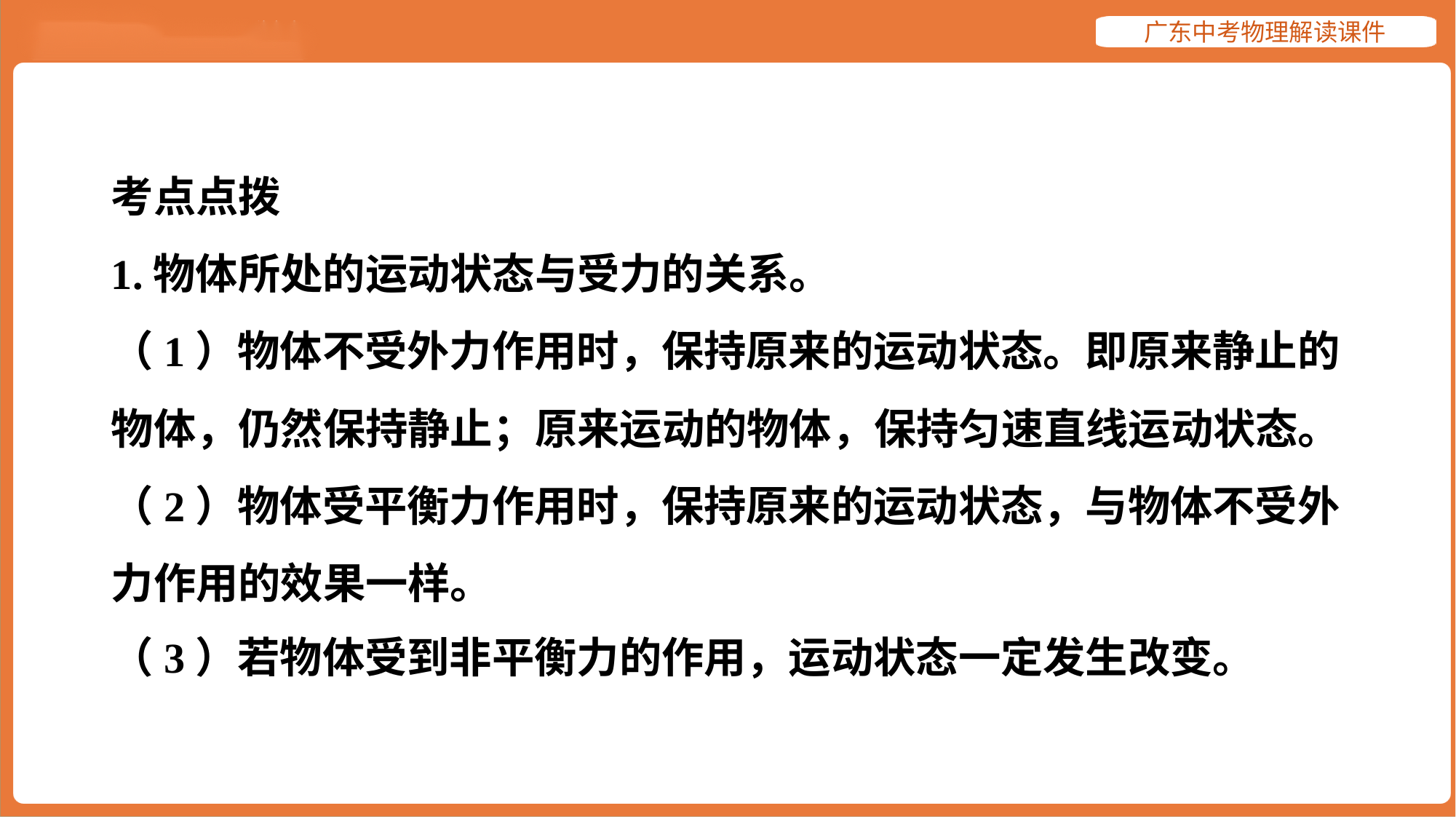

考点点拨
1.物体所处的运动状态与受力的关系。
（1）物体不受外力作用时，保持原来的运动状态。即原来静止的
物体，仍然保持静止；原来运动的物体，保持匀速直线运动状态。
（2）物体受平衡力作用时，保持原来的运动状态，与物体不受外
力作用的效果一样。
（3）若物体受到非平衡力的作用，运动状态一定发生改变。